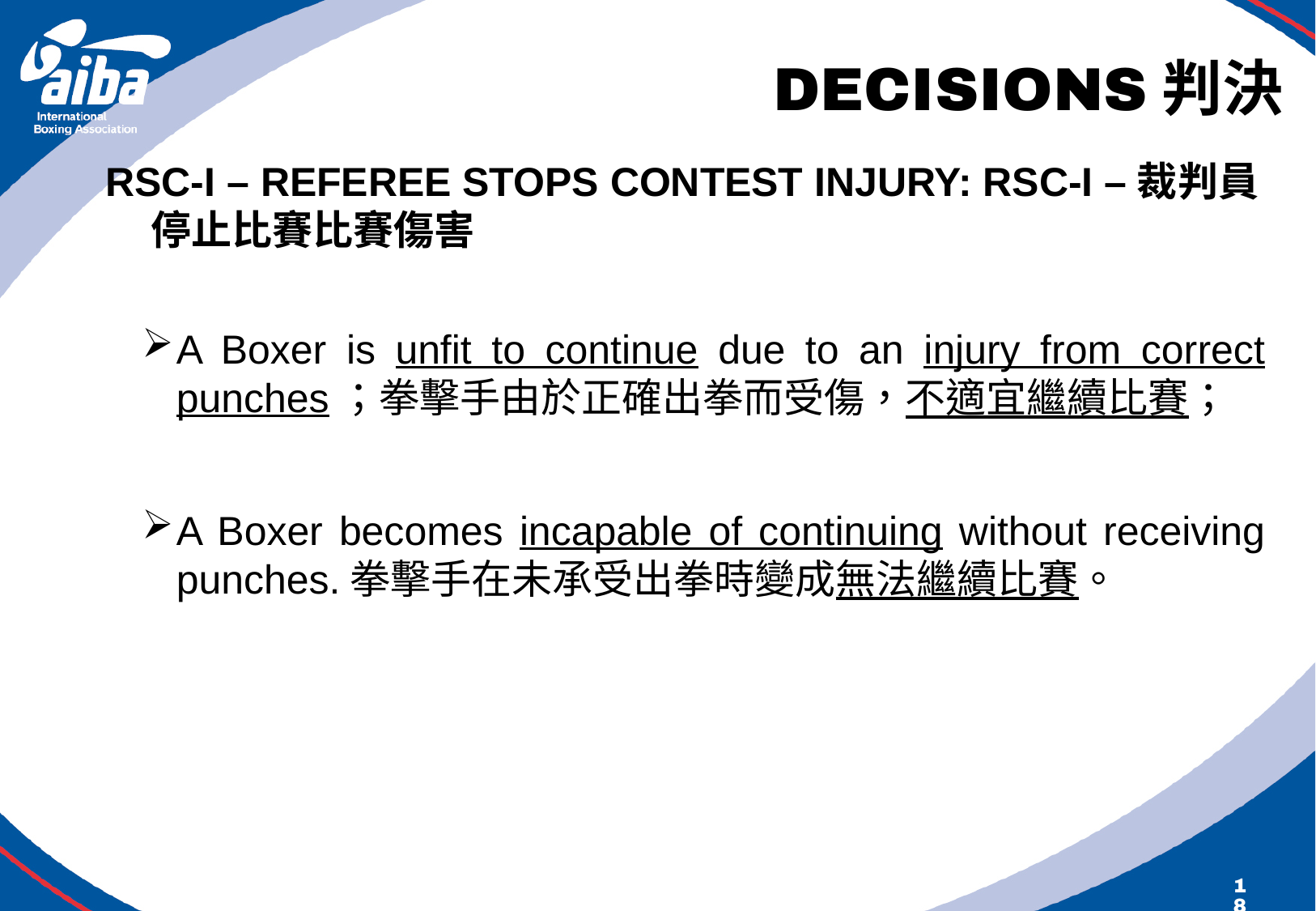

# DECISIONS判決
RSC-I – REFEREE STOPS CONTEST INJURY: RSC-I –裁判員停止比賽比賽傷害

A Boxer is unfit to continue due to an injury from correct punches；拳擊手由於正確出拳而受傷，不適宜繼續比賽；

A Boxer becomes incapable of continuing without receiving punches.拳擊手在未承受出拳時變成無法繼續比賽。

182